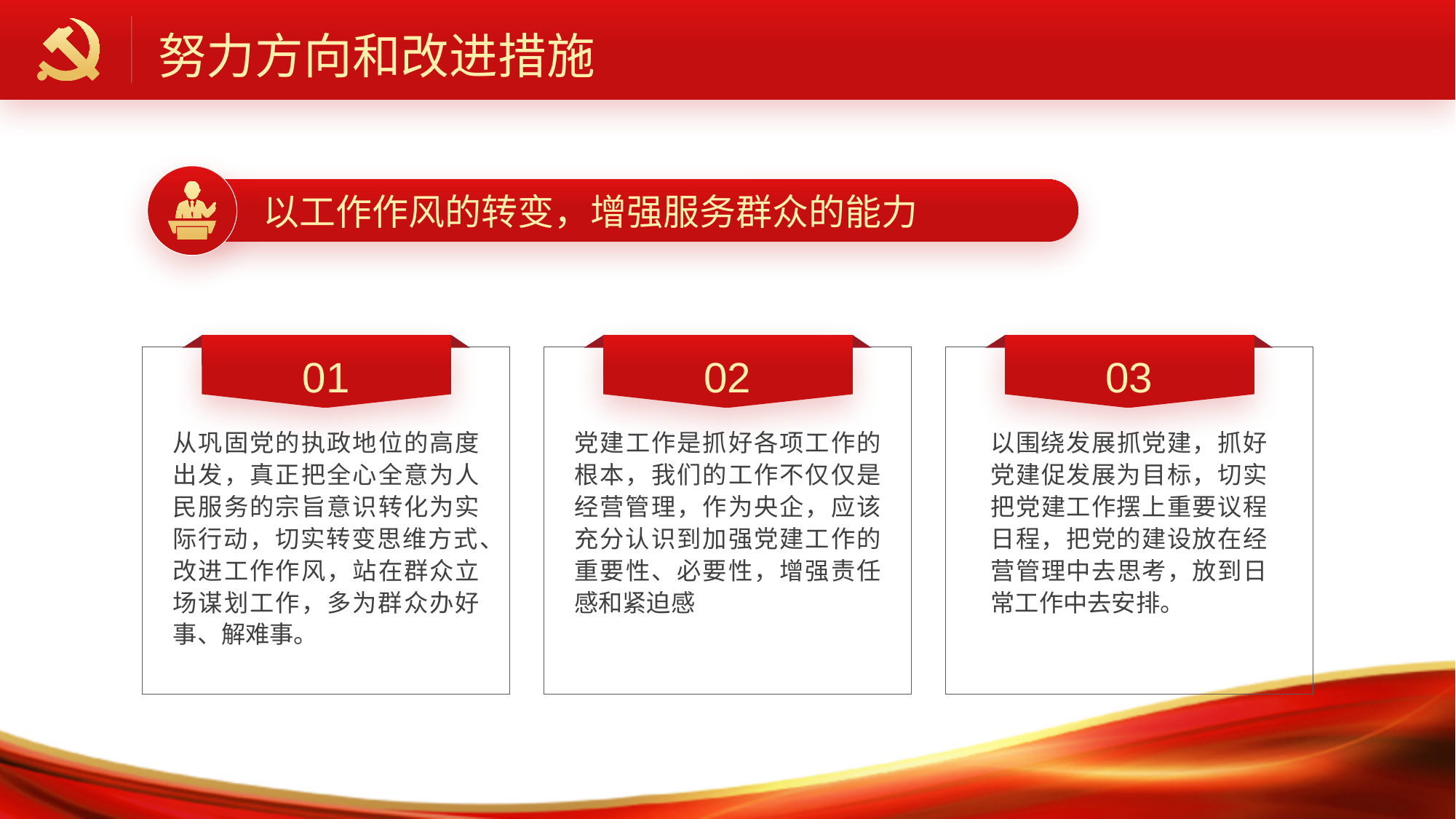

努力方向和改进措施

以工作作风的转变，增强服务群众的能力

01

02

03

从巩固党的执政地位的高度出发，真正把全心全意为人民服务的宗旨意识转化为实际行动，切实转变思维方式、改进工作作风，站在群众立场谋划工作，多为群众办好事、解难事。
党建工作是抓好各项工作的根本，我们的工作不仅仅是经营管理，作为央企，应该充分认识到加强党建工作的重要性、必要性，增强责任感和紧迫感
以围绕发展抓党建，抓好党建促发展为目标，切实把党建工作摆上重要议程日程，把党的建设放在经营管理中去思考，放到日常工作中去安排。